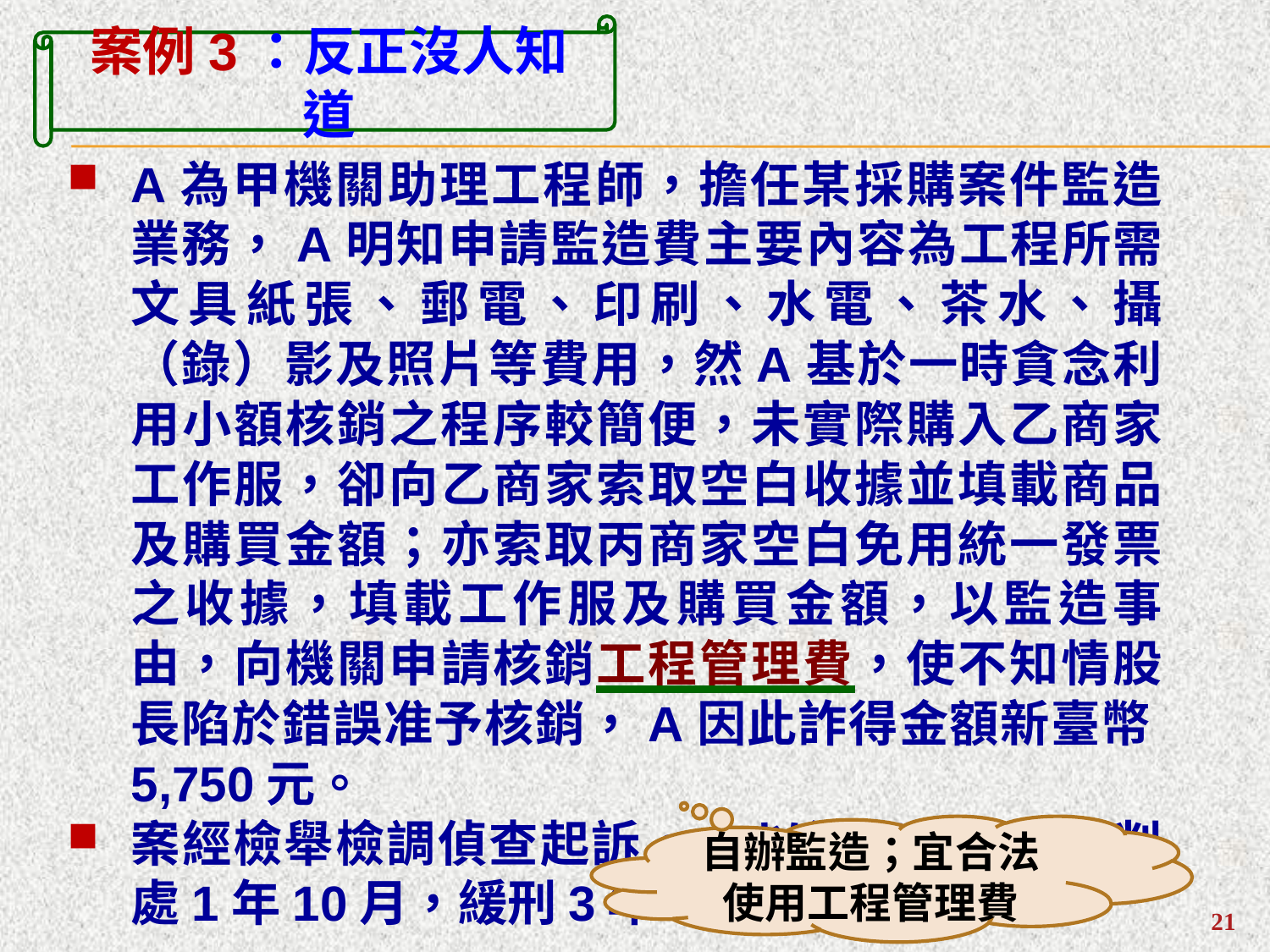

案例3：反正沒人知道
A為甲機關助理工程師，擔任某採購案件監造業務，A明知申請監造費主要內容為工程所需文具紙張、郵電、印刷、水電、茶水、攝（錄）影及照片等費用，然A基於一時貪念利用小額核銷之程序較簡便，未實際購入乙商家工作服，卻向乙商家索取空白收據並填載商品及購買金額；亦索取丙商家空白免用統一發票之收據，填載工作服及購買金額，以監造事由，向機關申請核銷工程管理費，使不知情股長陷於錯誤准予核銷，A因此詐得金額新臺幣5,750元。
案經檢舉檢調偵查起訴，A以涉犯詐欺罪嫌判處1年10月，緩刑3年。
自辦監造；宜合法使用工程管理費
21